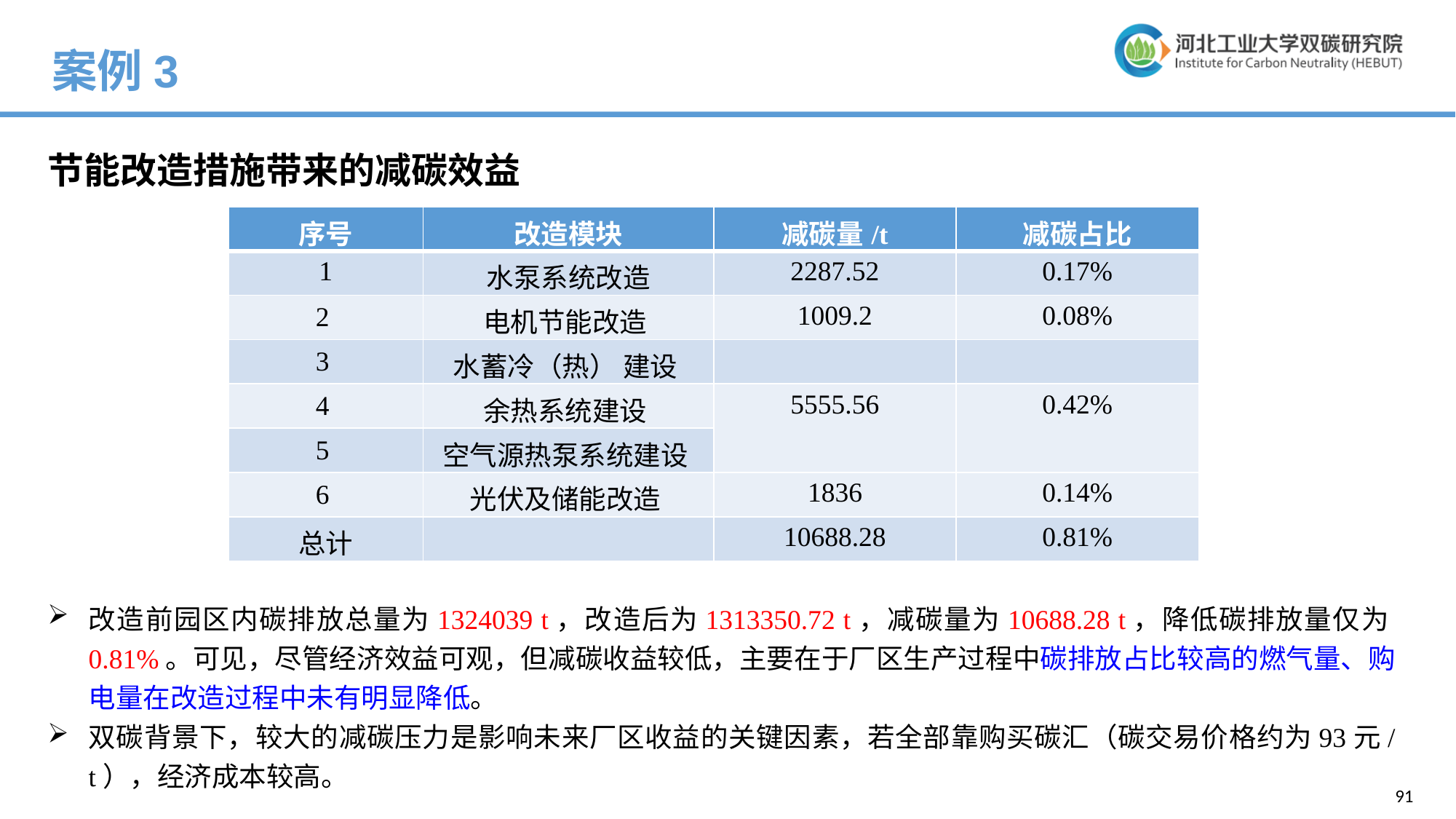

案例3

节能改造措施带来的减碳效益
| 序号 | 改造模块 | 减碳量/t | 减碳占比 |
| --- | --- | --- | --- |
| 1 | 水泵系统改造 | 2287.52 | 0.17% |
| 2 | 电机节能改造 | 1009.2 | 0.08% |
| 3 | 水蓄冷（热） 建设 |  |  |
| 4 | 余热系统建设 | 5555.56 | 0.42% |
| 5 | 空气源热泵系统建设 |  |  |
| 6 | 光伏及储能改造 | 1836 | 0.14% |
| 总计 |  | 10688.28 | 0.81% |
改造前园区内碳排放总量为1324039 t，改造后为1313350.72 t，减碳量为10688.28 t，降低碳排放量仅为0.81%。可见，尽管经济效益可观，但减碳收益较低，主要在于厂区生产过程中碳排放占比较高的燃气量、购电量在改造过程中未有明显降低。
双碳背景下，较大的减碳压力是影响未来厂区收益的关键因素，若全部靠购买碳汇（碳交易价格约为93元/t），经济成本较高。
91